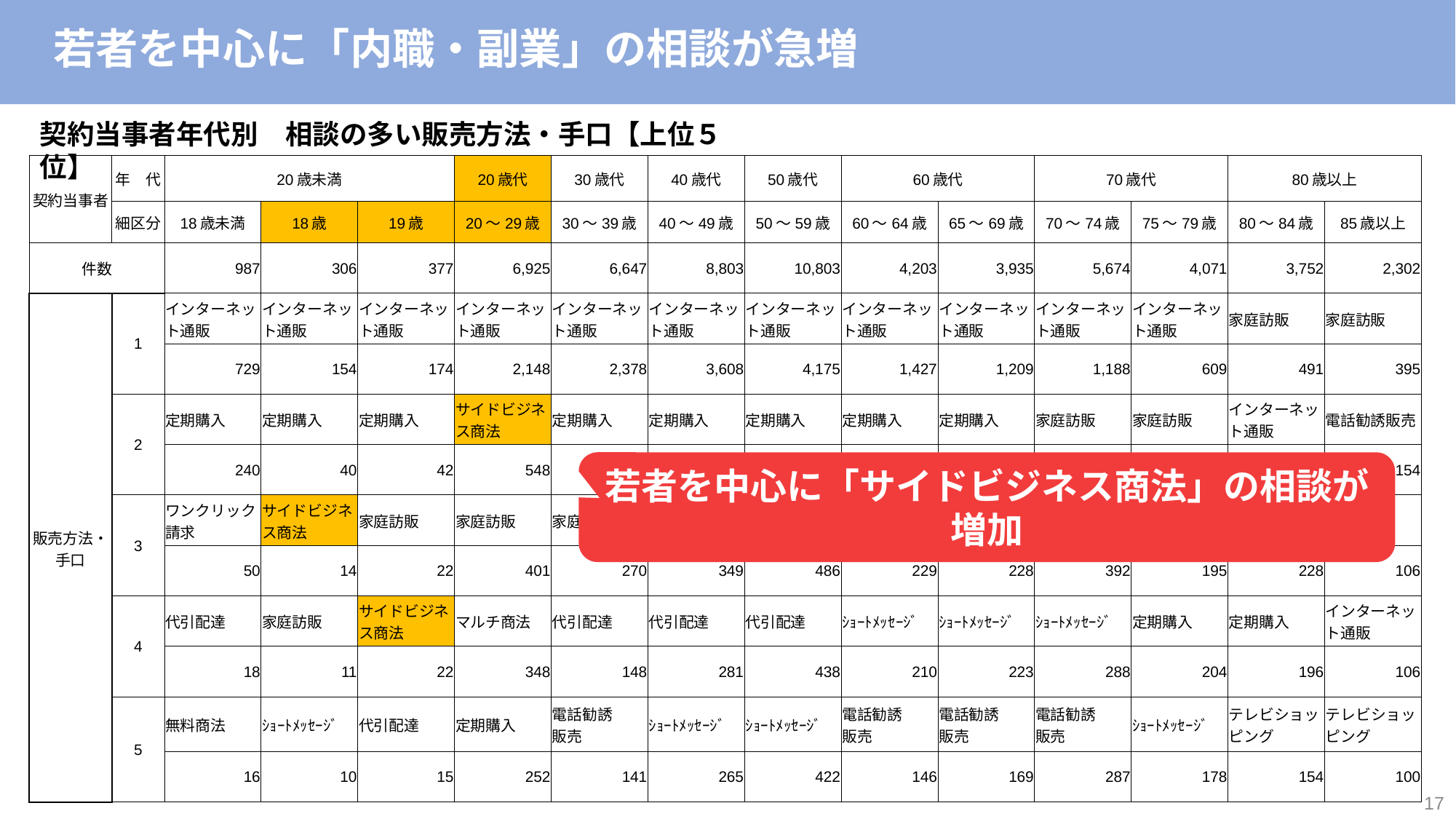

若者を中心に「内職・副業」の相談が急増
契約当事者年代別　相談の多い販売方法・手口【上位５位】
| 契約当事者 | 年　代 | 20歳未満 |  |  | 20歳代 | 30歳代 | 40歳代 | 50歳代 | 60歳代 |  | 70歳代 |  | 80歳以上 |  |
| --- | --- | --- | --- | --- | --- | --- | --- | --- | --- | --- | --- | --- | --- | --- |
|  | 細区分 | 18歳未満 | 18歳 | 19歳 | 20～29歳 | 30～39歳 | 40～49歳 | 50～59歳 | 60～64歳 | 65～69歳 | 70～74歳 | 75～79歳 | 80～84歳 | 85歳以上 |
| 件数 |  | 987 | 306 | 377 | 6,925 | 6,647 | 8,803 | 10,803 | 4,203 | 3,935 | 5,674 | 4,071 | 3,752 | 2,302 |
| 販売方法・手口 | 1 | インターネット通販 | インターネット通販 | インターネット通販 | インターネット通販 | インターネット通販 | インターネット通販 | インターネット通販 | インターネット通販 | インターネット通販 | インターネット通販 | インターネット通販 | 家庭訪販 | 家庭訪販 |
|  |  | 729 | 154 | 174 | 2,148 | 2,378 | 3,608 | 4,175 | 1,427 | 1,209 | 1,188 | 609 | 491 | 395 |
|  | 2 | 定期購入 | 定期購入 | 定期購入 | サイドビジネス商法 | 定期購入 | 定期購入 | 定期購入 | 定期購入 | 定期購入 | 家庭訪販 | 家庭訪販 | インターネット通販 | 電話勧誘販売 |
|  |  | 240 | 40 | 42 | 548 | 293 | 690 | 1,115 | 439 | 363 | 453 | 447 | 310 | 154 |
|  | 3 | ワンクリック請求 | サイドビジネス商法 | 家庭訪販 | 家庭訪販 | 家庭訪販 | 家庭訪販 | 家庭訪販 | 家庭訪販 | 家庭訪販 | 定期購入 | 電話勧誘販売 | 電話勧誘販売 | 定期購入 |
|  |  | 50 | 14 | 22 | 401 | 270 | 349 | 486 | 229 | 228 | 392 | 195 | 228 | 106 |
|  | 4 | 代引配達 | 家庭訪販 | サイドビジネス商法 | マルチ商法 | 代引配達 | 代引配達 | 代引配達 | ｼｮｰﾄﾒｯｾｰｼﾞ | ｼｮｰﾄﾒｯｾｰｼﾞ | ｼｮｰﾄﾒｯｾｰｼﾞ | 定期購入 | 定期購入 | インターネット通販 |
|  |  | 18 | 11 | 22 | 348 | 148 | 281 | 438 | 210 | 223 | 288 | 204 | 196 | 106 |
|  | 5 | 無料商法 | ｼｮｰﾄﾒｯｾｰｼﾞ | 代引配達 | 定期購入 | 電話勧誘 販売 | ｼｮｰﾄﾒｯｾｰｼﾞ | ｼｮｰﾄﾒｯｾｰｼﾞ | 電話勧誘 販売 | 電話勧誘 販売 | 電話勧誘 販売 | ｼｮｰﾄﾒｯｾｰｼﾞ | テレビショッピング | テレビショッピング |
|  |  | 16 | 10 | 15 | 252 | 141 | 265 | 422 | 146 | 169 | 287 | 178 | 154 | 100 |
若者を中心に「サイドビジネス商法」の相談が増加
17